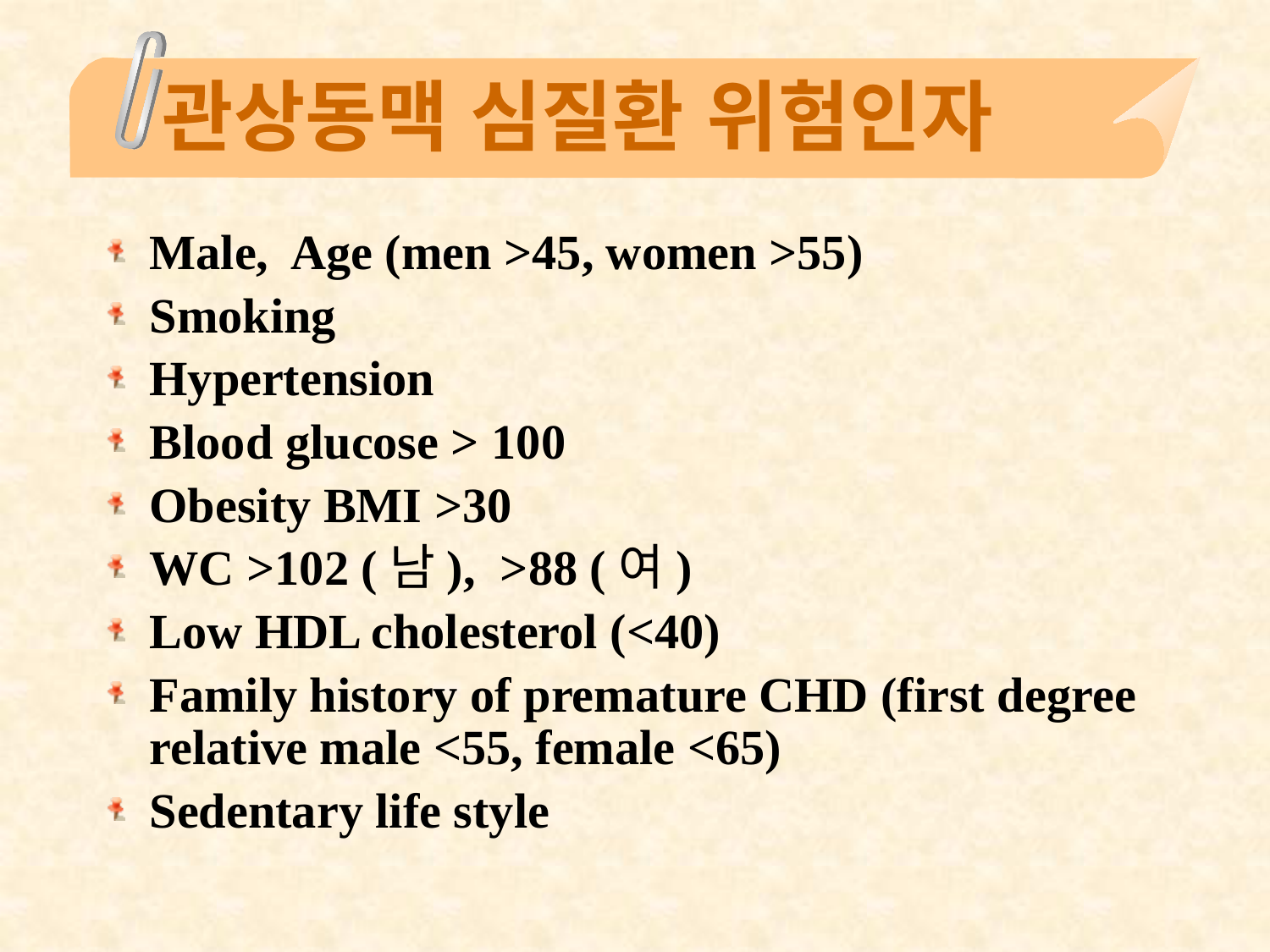

# 관상동맥 심질환 위험인자
Male,  Age (men >45, women >55)
Smoking
Hypertension
Blood glucose > 100
Obesity BMI >30
WC >102 (남),  >88 (여)
Low HDL cholesterol (<40)
Family history of premature CHD (first degree relative male <55, female <65)
Sedentary life style